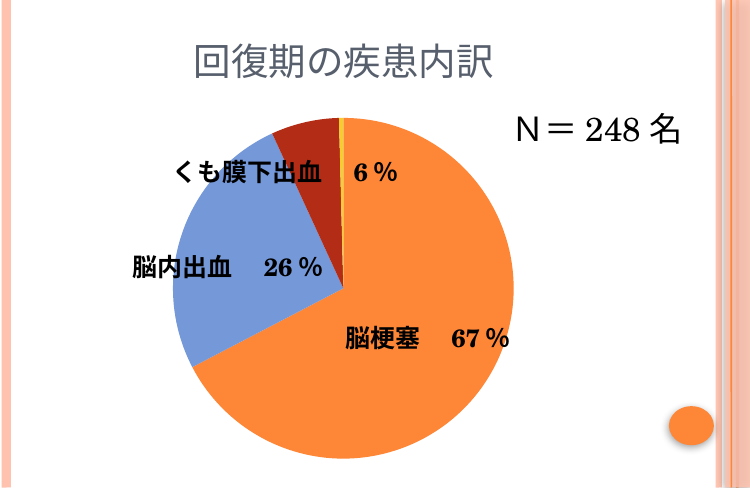

# 回復期の疾患内訳
Ｎ＝248名

### Chart

| Category |  |
|---|---|
| 脳梗塞 | 167.0 |
| 脳内出血 | 64.0 |
| くも膜下出血 | 16.0 |
| TIA | 1.0 |
くも膜下出血　6％
脳内出血　26％
脳梗塞　67％